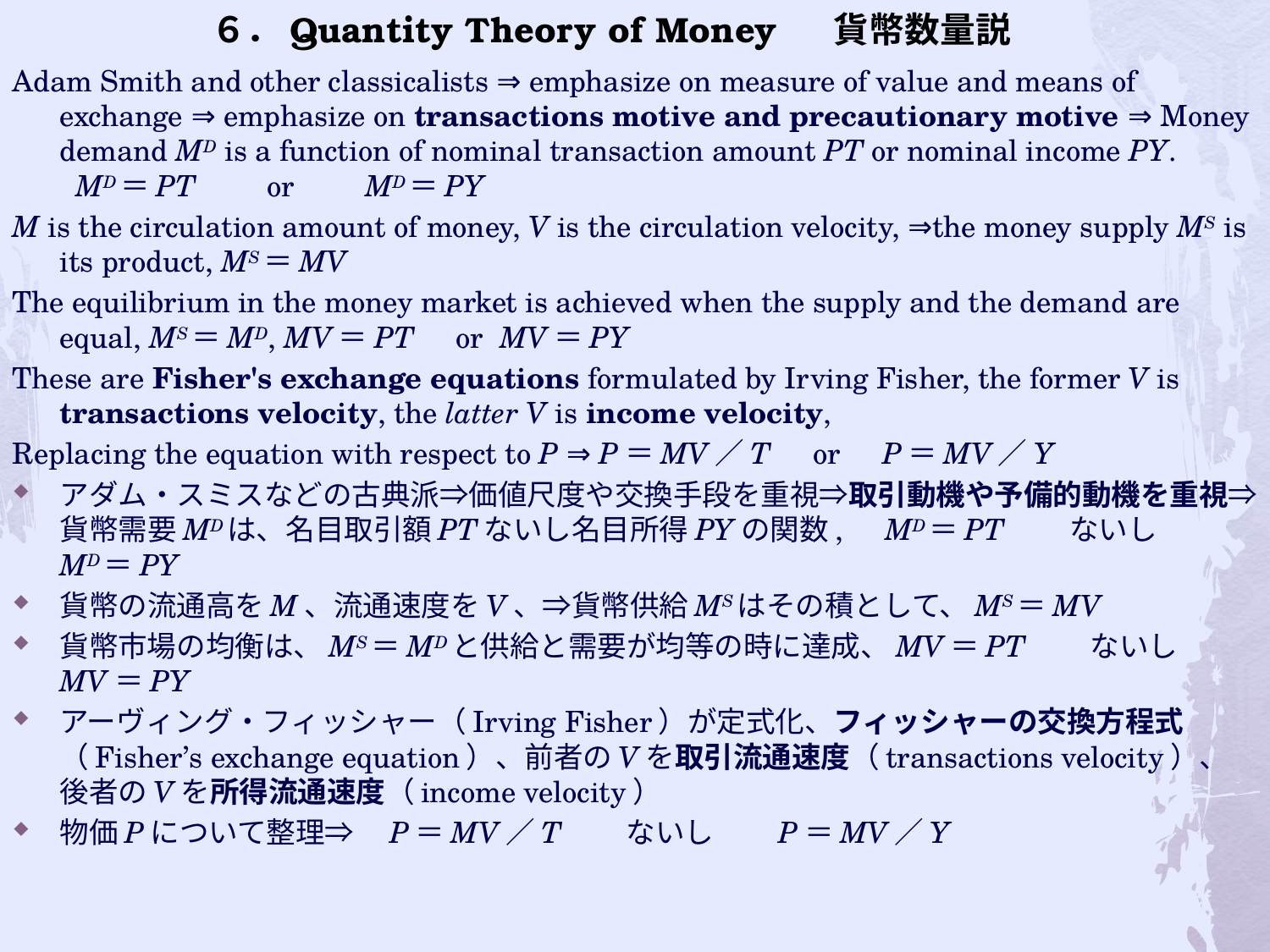

# ６．Quantity Theory of Money    貨幣数量説
Adam Smith and other classicalists ⇒ emphasize on measure of value and means of exchange ⇒ emphasize on transactions motive and precautionary motive ⇒ Money demand MD is a function of nominal transaction amount PT or nominal income PY.
  MD＝PT　　or　　MD＝PY
M is the circulation amount of money, V is the circulation velocity, ⇒the money supply MS is its product, MS＝MV
The equilibrium in the money market is achieved when the supply and the demand are equal, MS＝MD, MV＝PT　or  MV＝PY
These are Fisher's exchange equations formulated by Irving Fisher, the former V is transactions velocity, the latter V is income velocity,
Replacing the equation with respect to P ⇒ P＝MV／T　or　P＝MV／Y
アダム・スミスなどの古典派⇒価値尺度や交換手段を重視⇒取引動機や予備的動機を重視⇒貨幣需要MDは、名目取引額PTないし名目所得PYの関数,　MD＝PT　　ないし　　MD＝PY
貨幣の流通高をM、流通速度をV、⇒貨幣供給MSはその積として、MS＝MV
貨幣市場の均衡は、MS＝MDと供給と需要が均等の時に達成、MV＝PT　　ないし　　MV＝PY
アーヴィング・フィッシャー（Irving Fisher）が定式化、フィッシャーの交換方程式（Fisher’s exchange equation）、前者のVを取引流通速度（transactions velocity）、後者のVを所得流通速度（income velocity）
物価Pについて整理⇒　P＝MV／T　　ないし　　P＝MV／Y